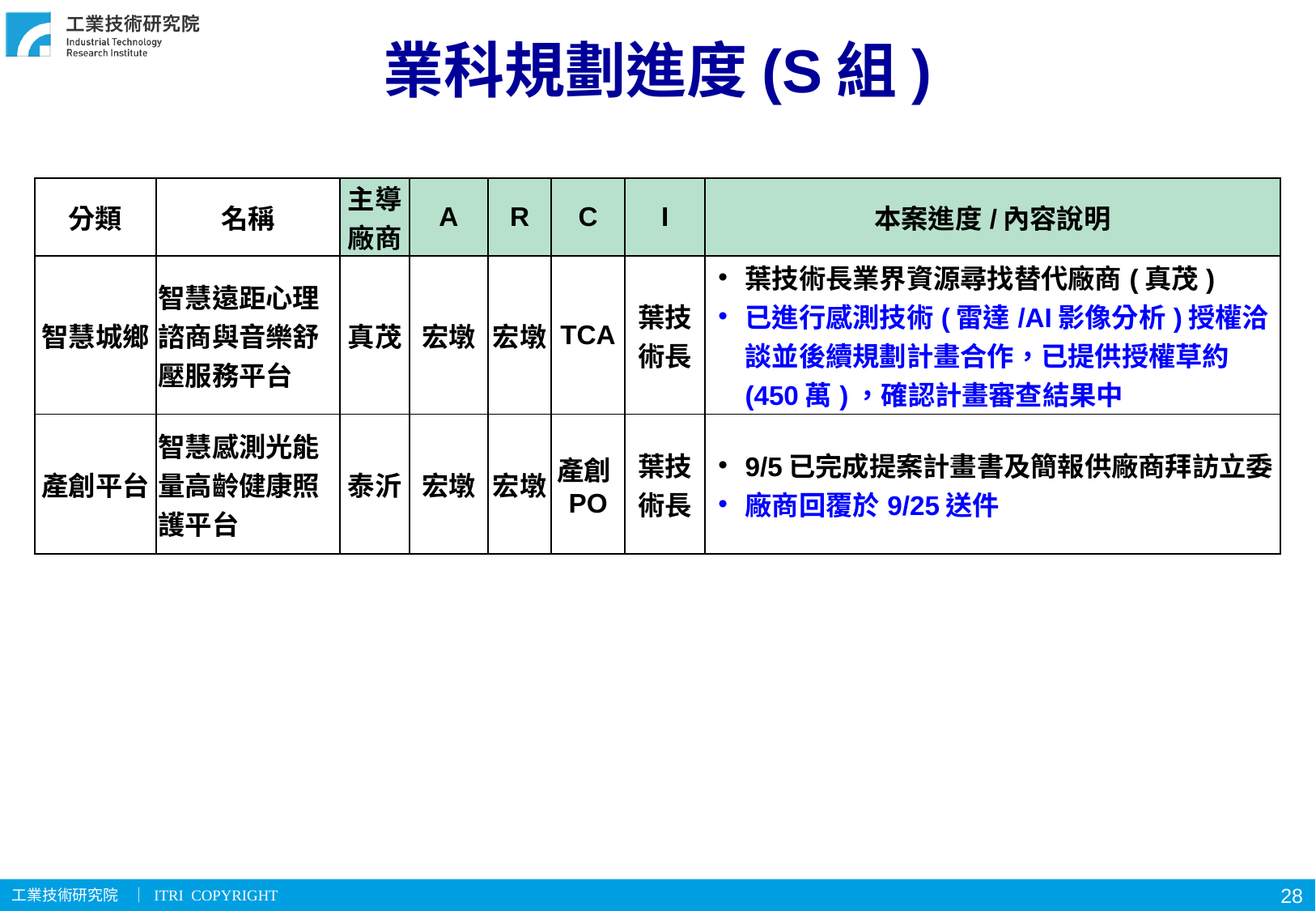

# 業科規劃進度(S組)
| 分類 | 名稱 | 主導廠商 | A | R | C | I | 本案進度/內容說明 |
| --- | --- | --- | --- | --- | --- | --- | --- |
| 智慧城鄉 | 智慧遠距心理諮商與音樂舒壓服務平台 | 真茂 | 宏墩 | 宏墩 | TCA | 葉技術長 | 葉技術長業界資源尋找替代廠商(真茂) 已進行感測技術(雷達/AI影像分析)授權洽談並後續規劃計畫合作，已提供授權草約(450萬)，確認計畫審查結果中 |
| 產創平台 | 智慧感測光能量高齡健康照護平台 | 泰沂 | 宏墩 | 宏墩 | 產創PO | 葉技術長 | 9/5已完成提案計畫書及簡報供廠商拜訪立委 廠商回覆於9/25送件 |